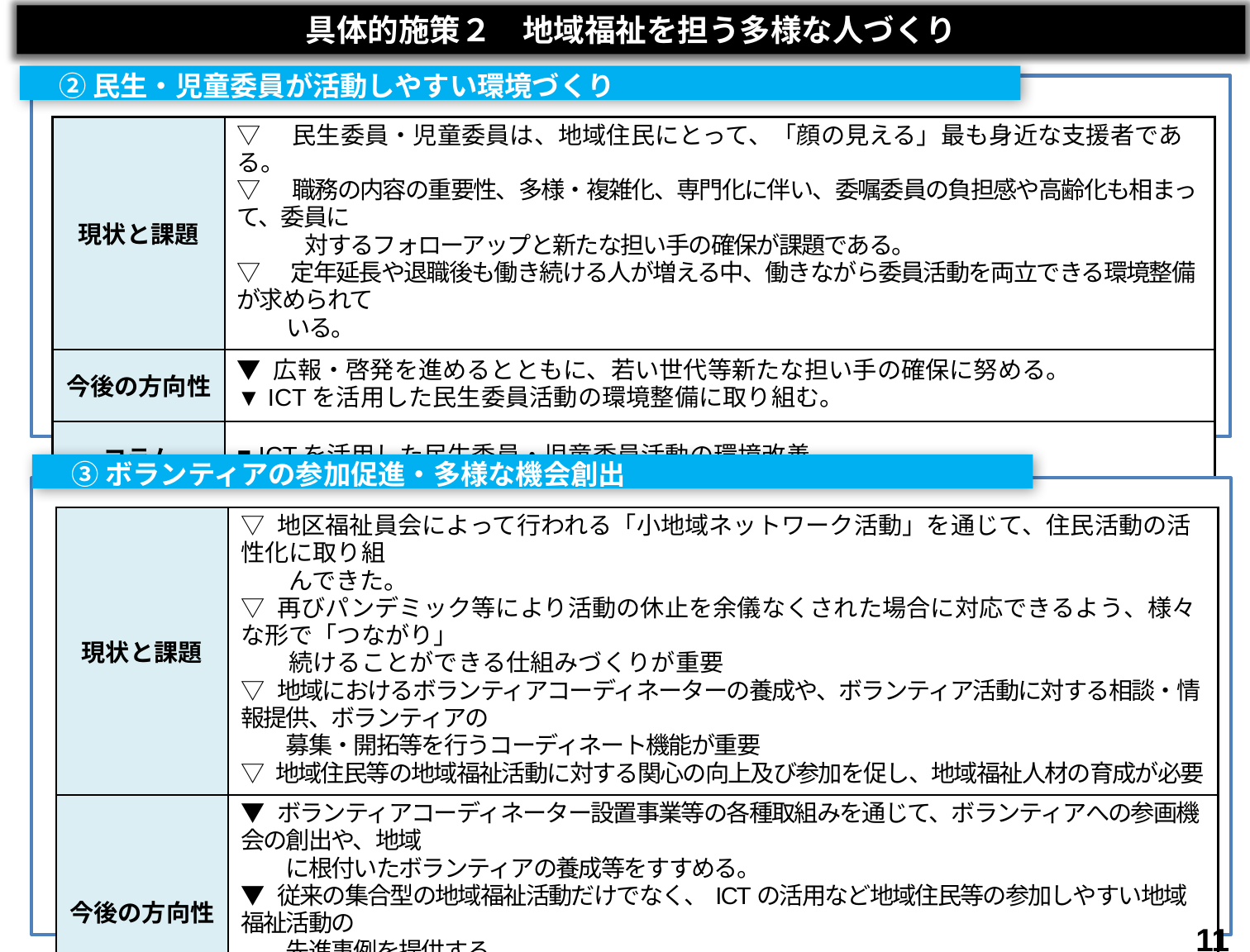

具体的施策２　地域福祉を担う多様な人づくり
　② 民生・児童委員が活動しやすい環境づくり

| 現状と課題 | ▽　民生委員・児童委員は、地域住民にとって、「顔の見える」最も身近な支援者である。 ▽　職務の内容の重要性、多様・複雑化、専門化に伴い、委嘱委員の負担感や高齢化も相まって、委員に 　　　対するフォローアップと新たな担い手の確保が課題である。 ▽　定年延長や退職後も働き続ける人が増える中、働きながら委員活動を両立できる環境整備が求められて 　　 いる。 |
| --- | --- |
| 今後の方向性 | ▼ 広報・啓発を進めるとともに、若い世代等新たな担い手の確保に努める。 ▼ ICTを活用した民生委員活動の環境整備に取り組む。 |
| コラム | ■ ICTを活用した民生委員・児童委員活動の環境改善 |
　③ ボランティアの参加促進・多様な機会創出

| 現状と課題 | ▽ 地区福祉員会によって行われる「小地域ネットワーク活動」を通じて、住民活動の活性化に取り組 　　んできた。 ▽ 再びパンデミック等により活動の休止を余儀なくされた場合に対応できるよう、様々な形で「つながり」 　　続けることができる仕組みづくりが重要　　 ▽ 地域におけるボランティアコーディネーターの養成や、ボランティア活動に対する相談・情報提供、ボランティアの 　　募集・開拓等を行うコーディネート機能が重要 ▽ 地域住民等の地域福祉活動に対する関心の向上及び参加を促し、地域福祉人材の育成が必要 |
| --- | --- |
| 今後の方向性 | ▼ ボランティアコーディネーター設置事業等の各種取組みを通じて、ボランティアへの参画機会の創出や、地域 　　に根付いたボランティアの養成等をすすめる。 ▼ 従来の集合型の地域福祉活動だけでなく、ICTの活用など地域住民等の参加しやすい地域福祉活動の 　　先進事例を提供する。 ▼ 新たな社会資源の創出に向け、自分たちが暮らし、活動する地域について学ぶ機会の創出に取り組む。 |
| コラム | ■ 折り鶴プロジェクト（新しい地域福祉活動） |
11